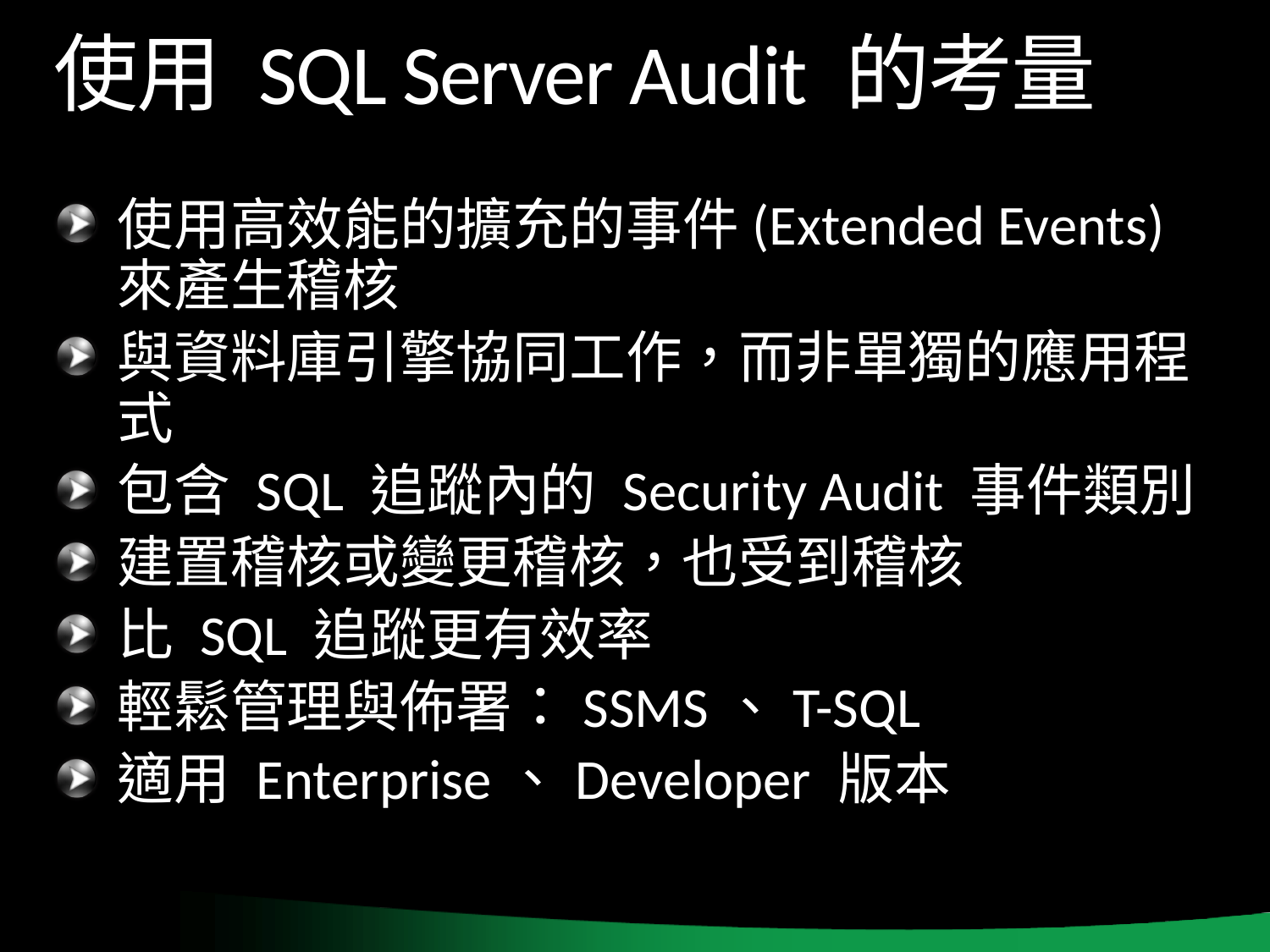

# 使用 SQL Server Audit 的考量
使用高效能的擴充的事件(Extended Events)來產生稽核
與資料庫引擎協同工作，而非單獨的應用程式
包含 SQL 追蹤內的 Security Audit 事件類別
建置稽核或變更稽核，也受到稽核
比 SQL 追蹤更有效率
輕鬆管理與佈署：SSMS、T-SQL
適用 Enterprise、Developer 版本